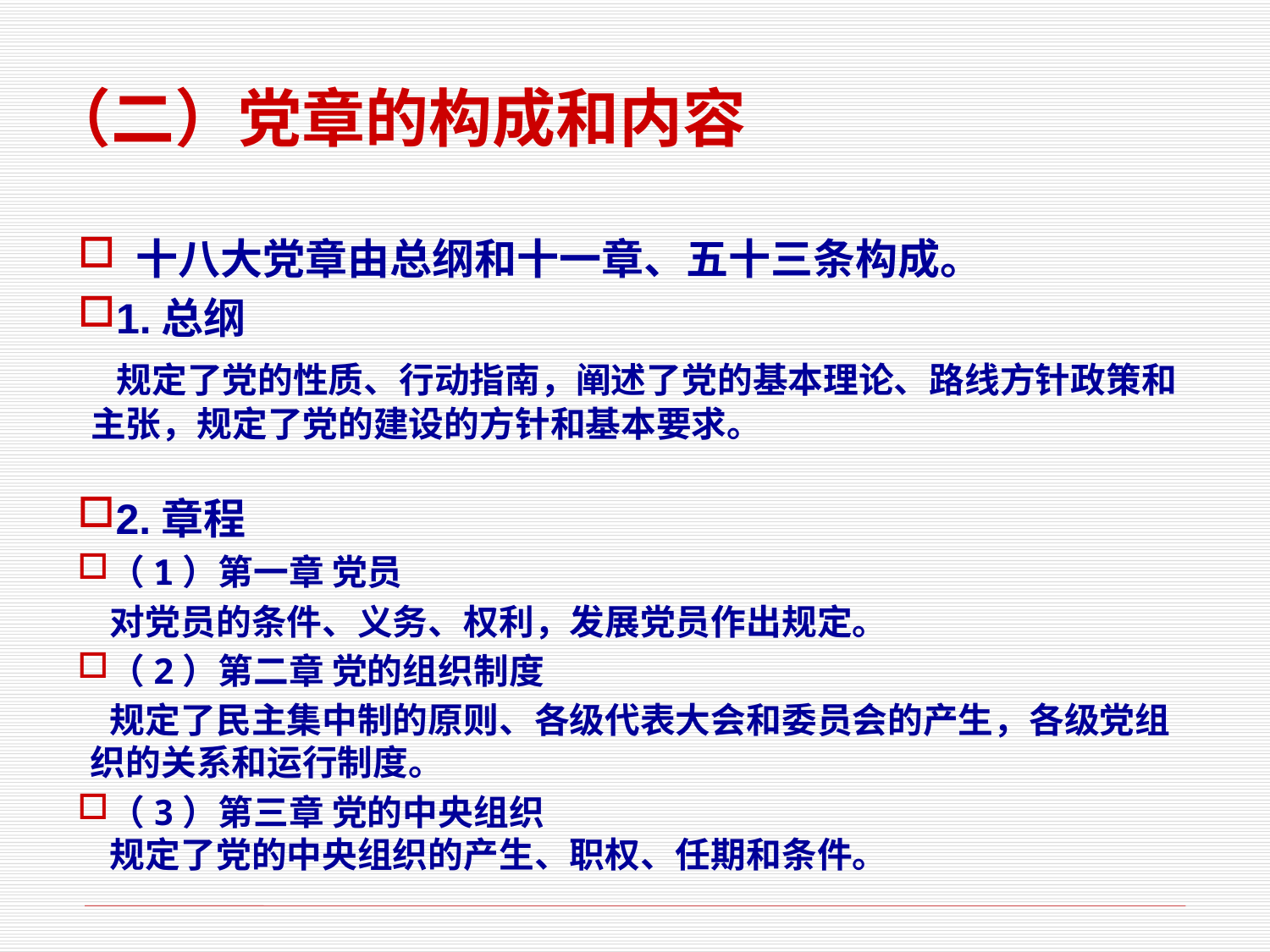

# （二）党章的构成和内容
 十八大党章由总纲和十一章、五十三条构成。
1.总纲
   规定了党的性质、行动指南，阐述了党的基本理论、路线方针政策和主张，规定了党的建设的方针和基本要求。

2.章程
（1）第一章 党员
   对党员的条件、义务、权利，发展党员作出规定。
（2）第二章 党的组织制度
   规定了民主集中制的原则、各级代表大会和委员会的产生，各级党组织的关系和运行制度。
（3）第三章 党的中央组织
   规定了党的中央组织的产生、职权、任期和条件。